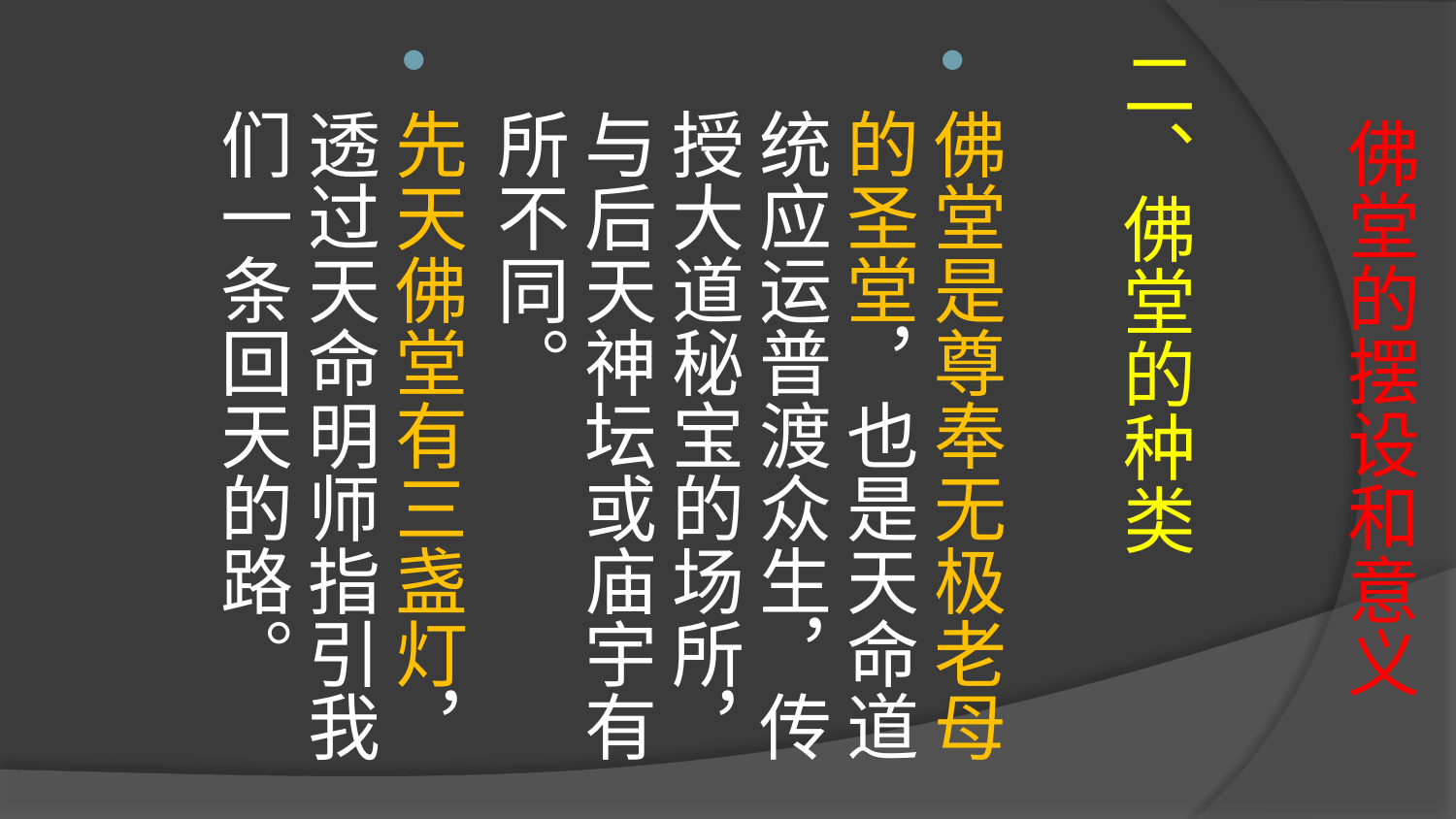

# 佛堂的摆设和意义
二、佛堂的种类
佛堂是尊奉无极老母的圣堂，也是天命道统应运普渡众生，传授大道秘宝的场所，与后天神坛或庙宇有所不同。
先天佛堂有三盏灯，透过天命明师指引我们一条回天的路。